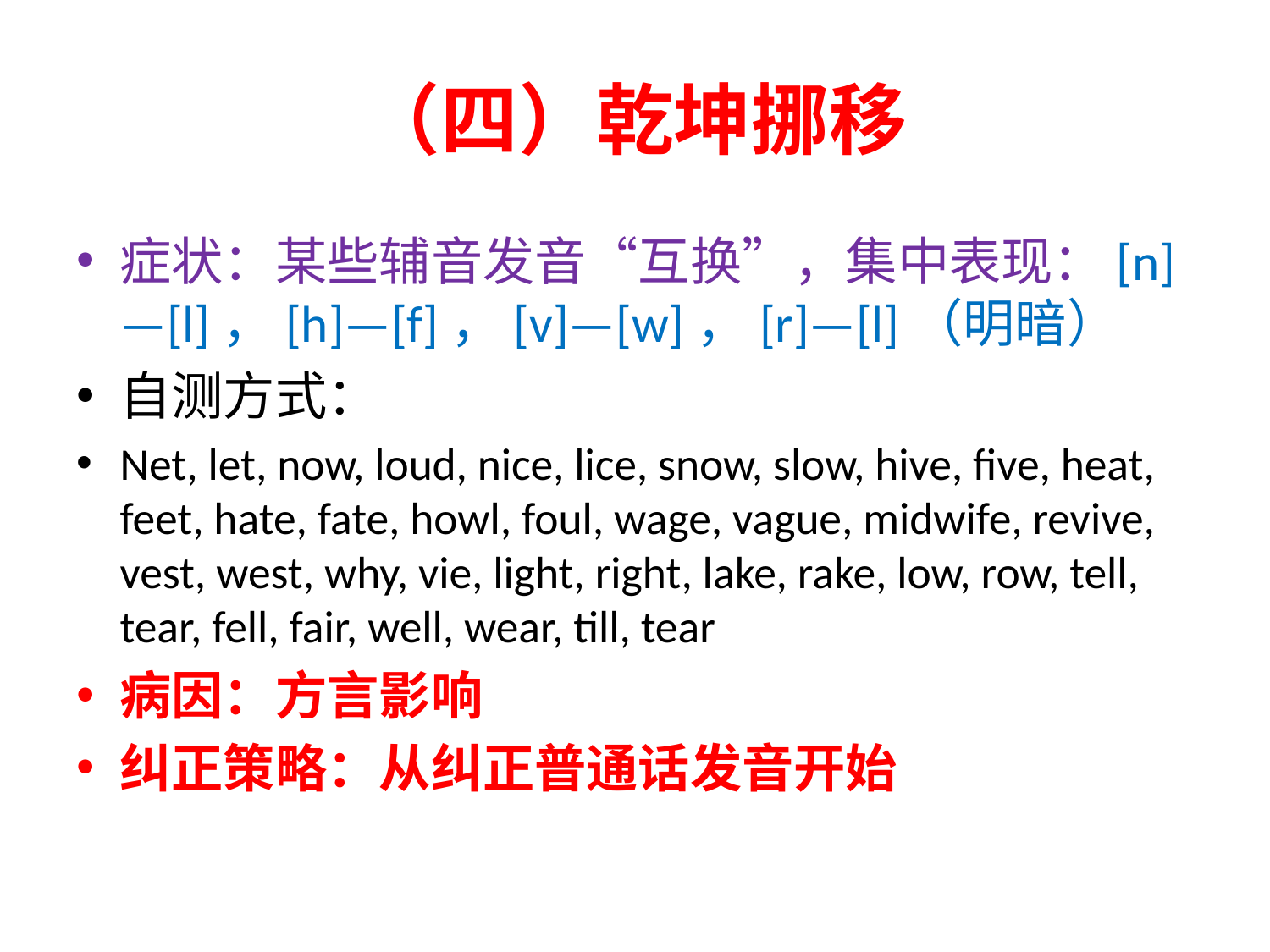

# （四）乾坤挪移
症状：某些辅音发音“互换”，集中表现：[n]—[l]，[h]—[f]，[v]—[w]，[r]—[l]（明暗）
自测方式：
Net, let, now, loud, nice, lice, snow, slow, hive, five, heat, feet, hate, fate, howl, foul, wage, vague, midwife, revive, vest, west, why, vie, light, right, lake, rake, low, row, tell, tear, fell, fair, well, wear, till, tear
病因：方言影响
纠正策略：从纠正普通话发音开始